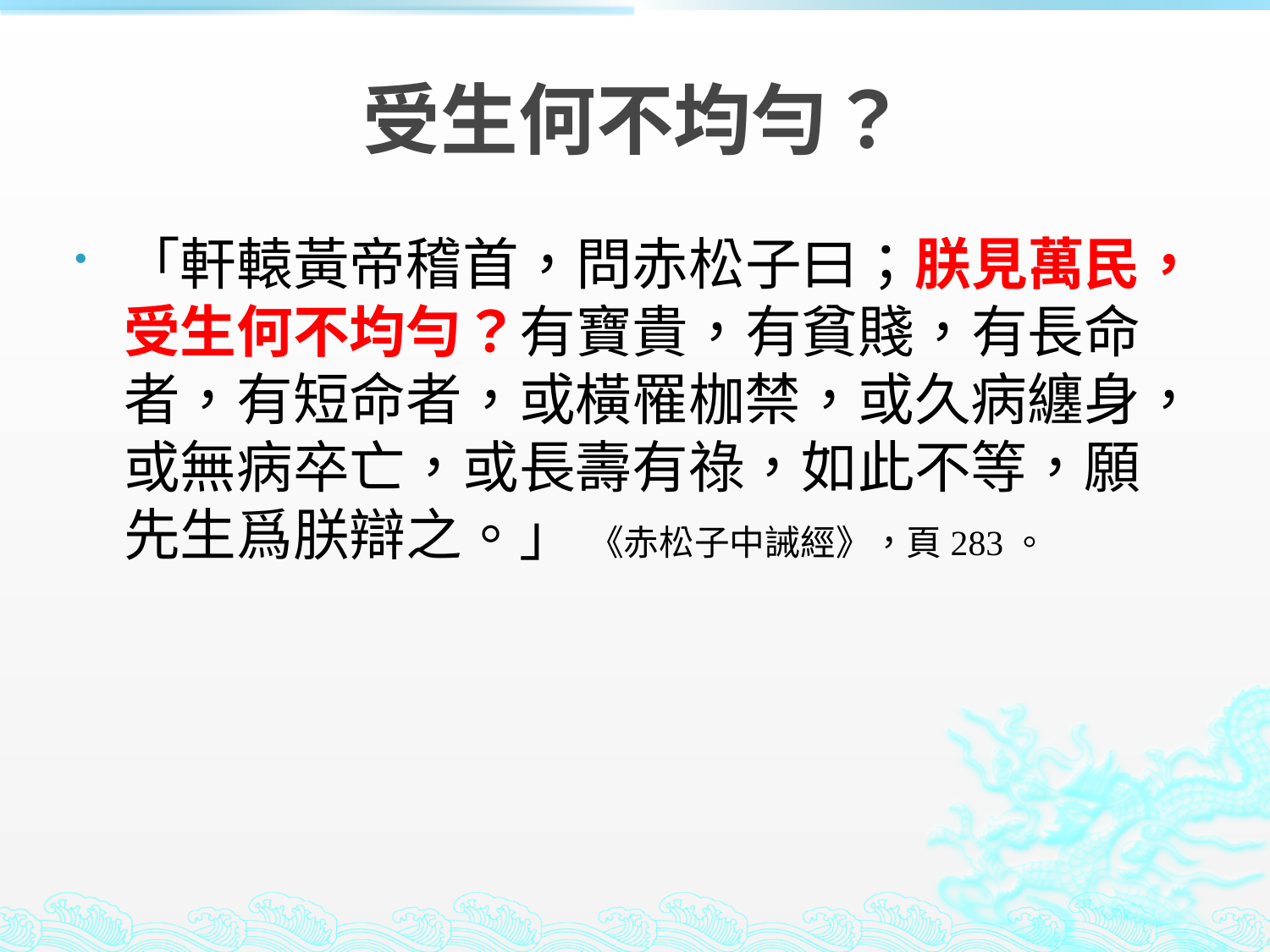

# 受生何不均勻？
「軒轅黃帝稽首，問赤松子曰；朕見萬民，受生何不均勻？有寶貴，有貧賤，有長命者，有短命者，或橫罹枷禁，或久病纏身，或無病卒亡，或長壽有祿，如此不等，願先生爲朕辯之。」 《赤松子中誡經》，頁283。